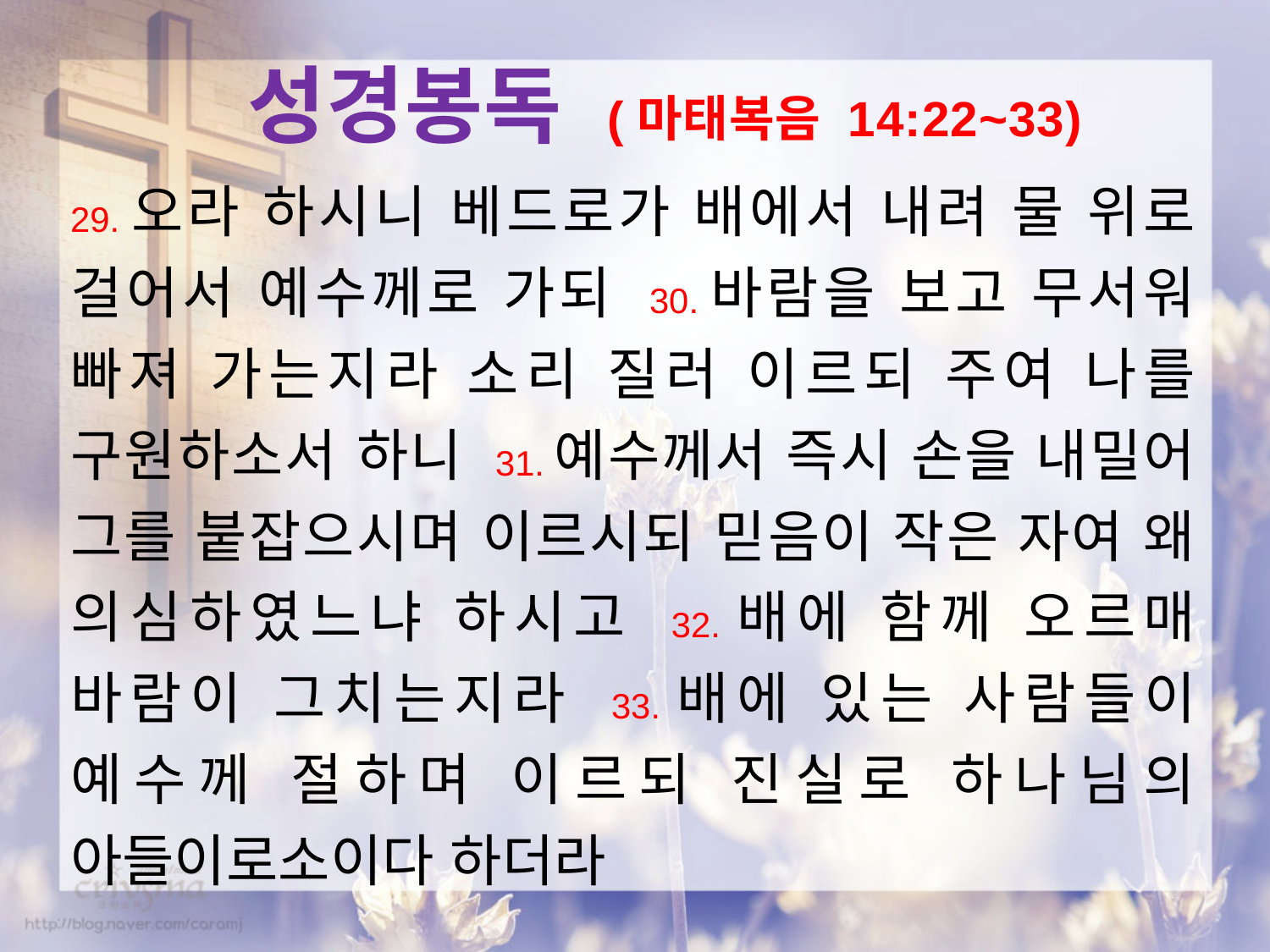

성경봉독 (마태복음 14:22~33)
29.오라 하시니 베드로가 배에서 내려 물 위로 걸어서 예수께로 가되 30.바람을 보고 무서워 빠져 가는지라 소리 질러 이르되 주여 나를 구원하소서 하니 31.예수께서 즉시 손을 내밀어 그를 붙잡으시며 이르시되 믿음이 작은 자여 왜 의심하였느냐 하시고 32.배에 함께 오르매 바람이 그치는지라 33.배에 있는 사람들이 예수께 절하며 이르되 진실로 하나님의 아들이로소이다 하더라